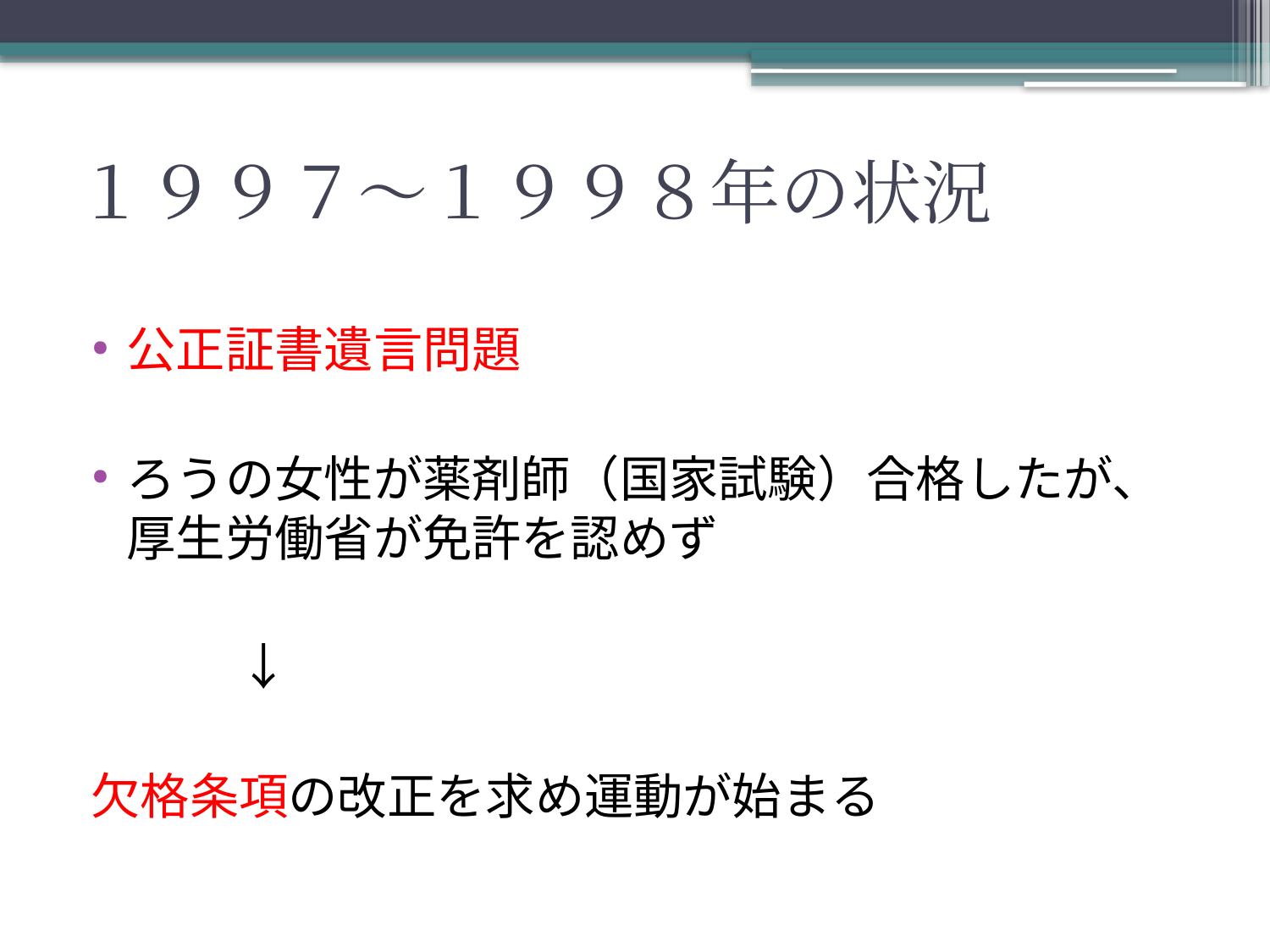

# １９９７〜１９９８年の状況
公正証書遺言問題

ろうの女性が薬剤師（国家試験）合格したが、厚生労働省が免許を認めず

　　　↓

欠格条項の改正を求め運動が始まる